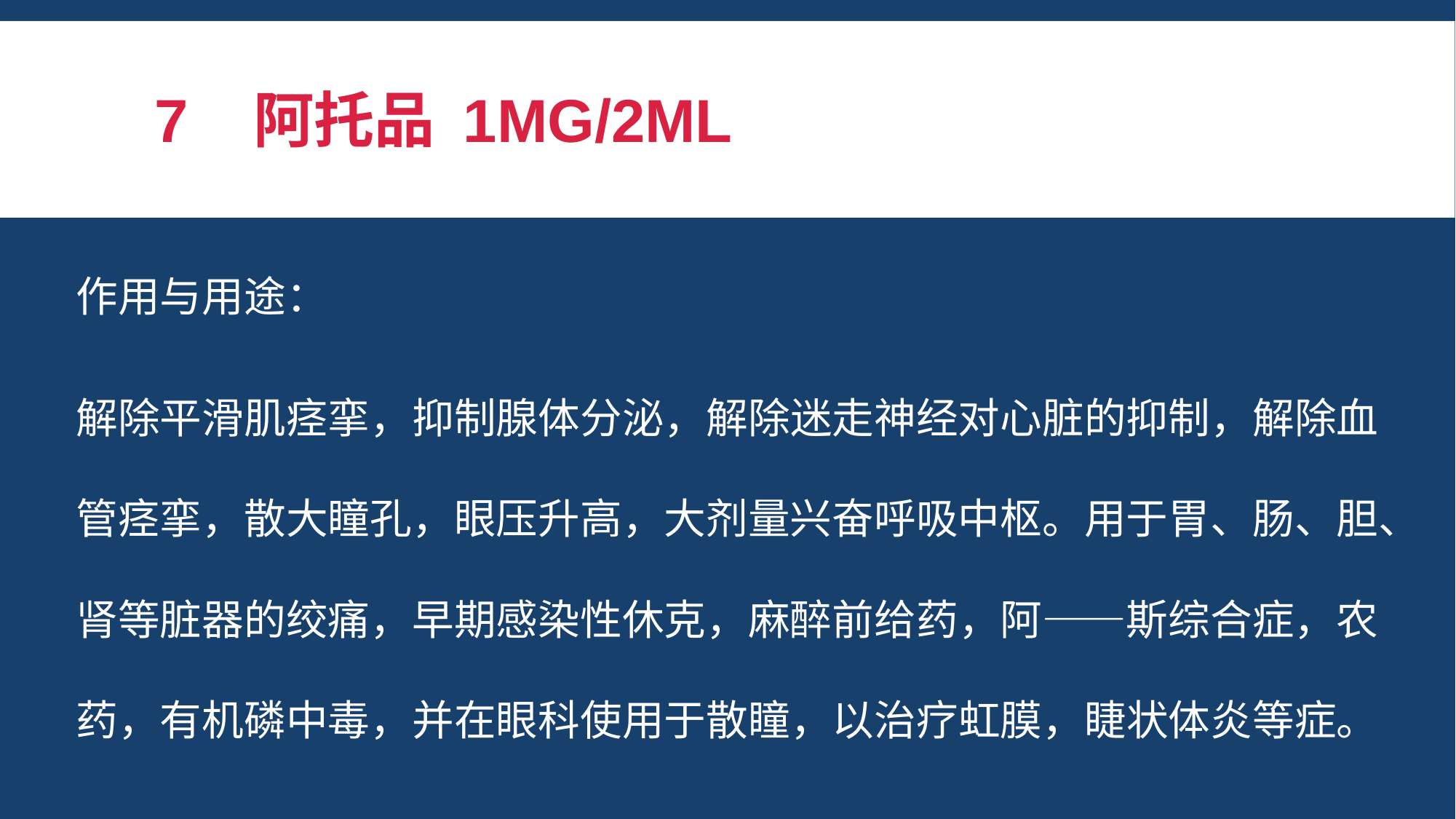

# 7   阿托品 1mg/2ml
作用与用途：
解除平滑肌痉挛，抑制腺体分泌，解除迷走神经对心脏的抑制，解除血管痉挛，散大瞳孔，眼压升高，大剂量兴奋呼吸中枢。用于胃、肠、胆、肾等脏器的绞痛，早期感染性休克，麻醉前给药，阿——斯综合症，农药，有机磷中毒，并在眼科使用于散瞳，以治疗虹膜，睫状体炎等症。